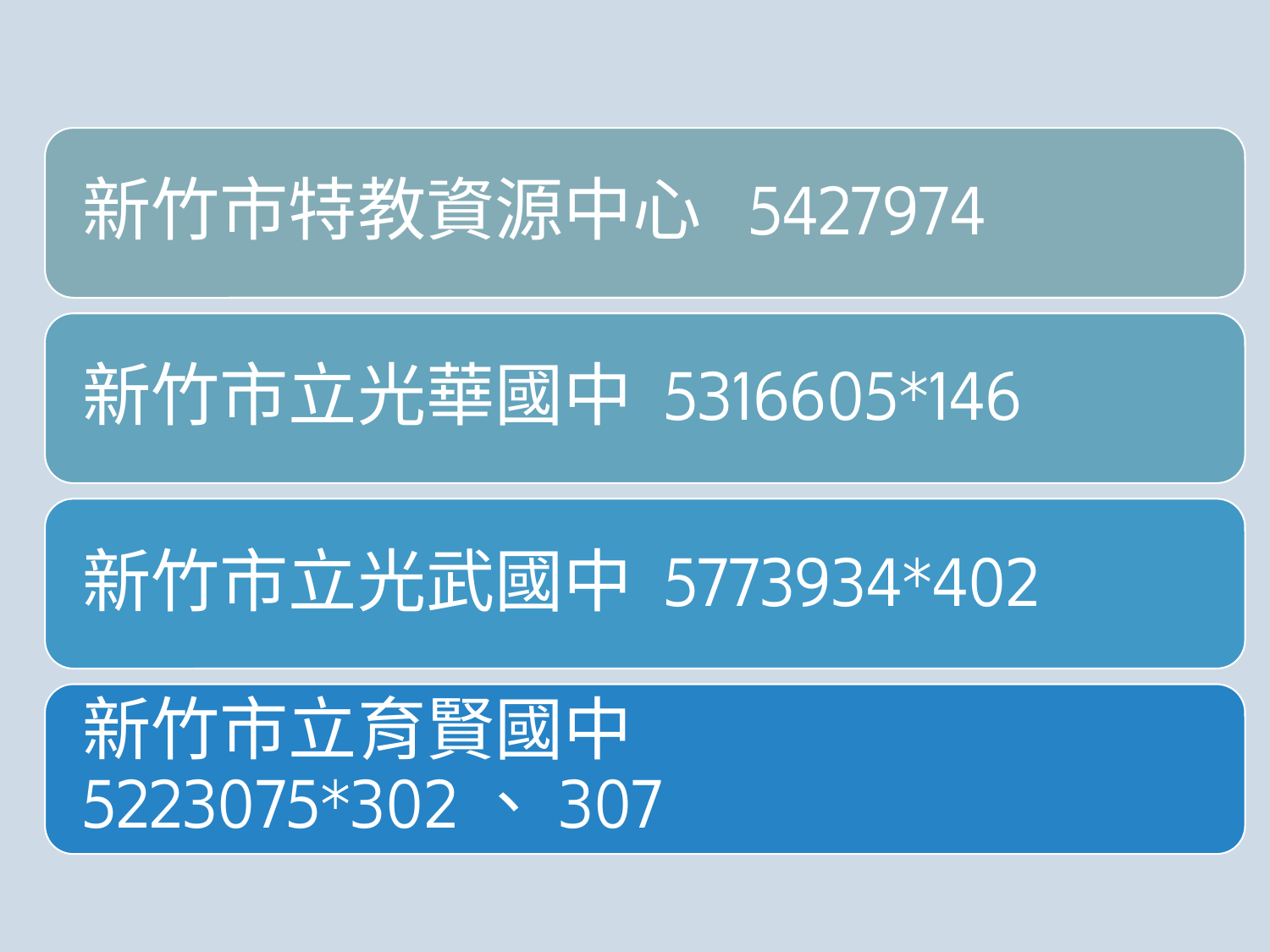

新竹市特教資源中心  5427974
新竹市立光華國中 5316605*146
新竹市立光武國中 5773934*402
新竹市立育賢國中 5223075*302、307